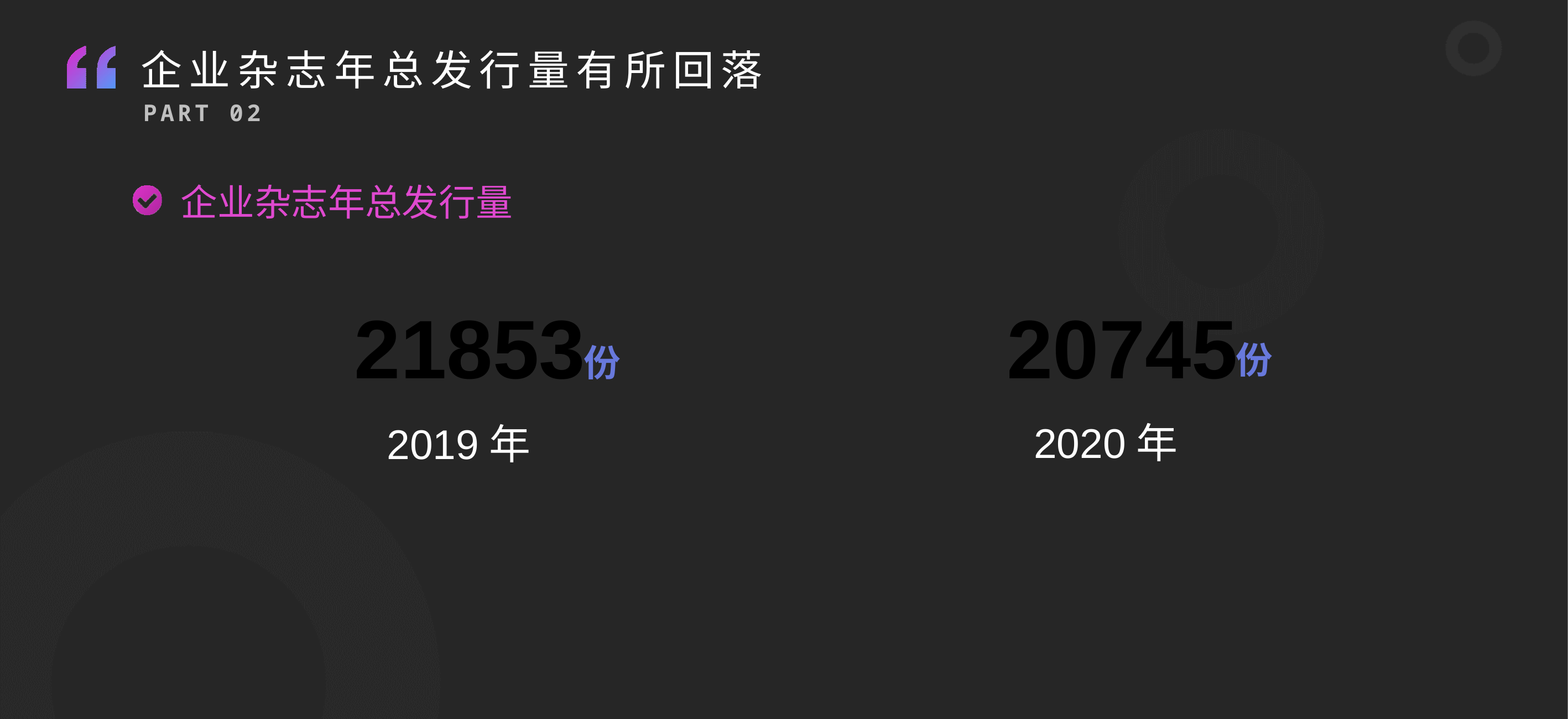

企业杂志年总发行量有所回落

# PART 02
企业杂志年总发行量

21853
20745
份
份
2020年
2019年